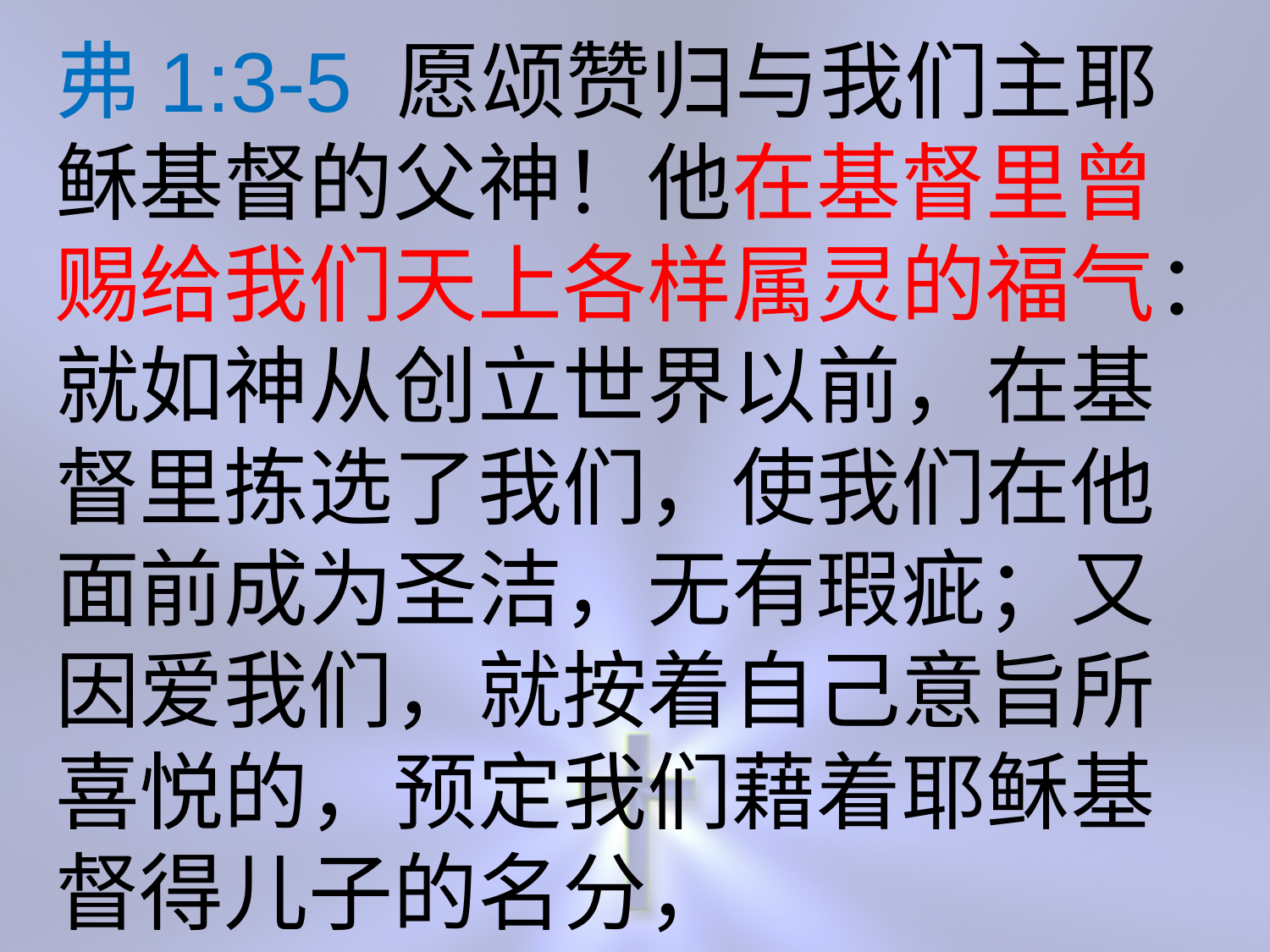

弗1:3-5 愿颂赞归与我们主耶稣基督的父神！他在基督里曾赐给我们天上各样属灵的福气：就如神从创立世界以前，在基督里拣选了我们，使我们在他面前成为圣洁，无有瑕疵；又因爱我们，就按着自己意旨所喜悦的，预定我们藉着耶稣基督得儿子的名分，